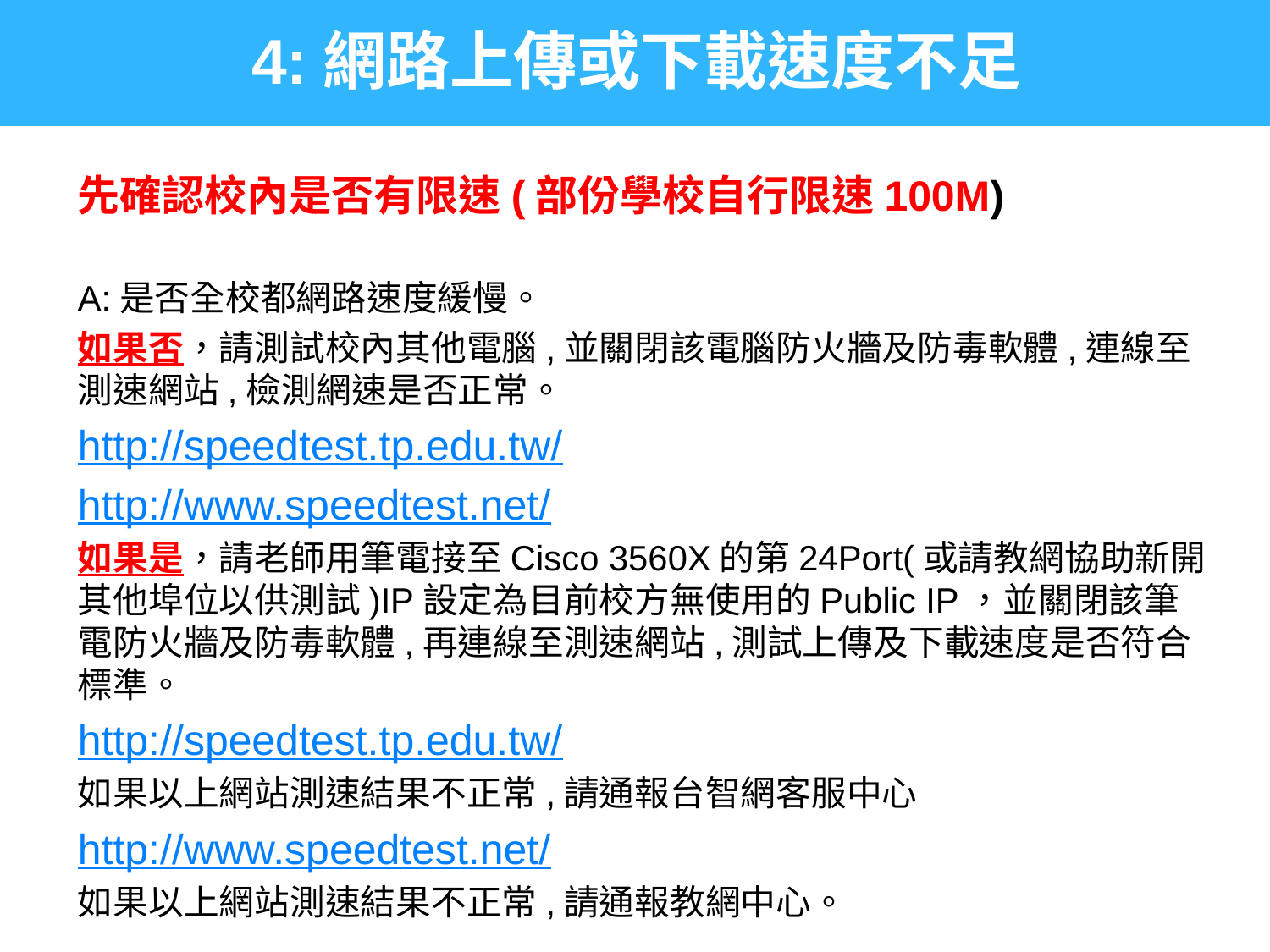

4:網路上傳或下載速度不足
先確認校內是否有限速(部份學校自行限速100M)

A:是否全校都網路速度緩慢。
如果否，請測試校內其他電腦,並關閉該電腦防火牆及防毒軟體,連線至測速網站,檢測網速是否正常。
http://speedtest.tp.edu.tw/
http://www.speedtest.net/
如果是，請老師用筆電接至Cisco 3560X的第24Port(或請教網協助新開其他埠位以供測試)IP設定為目前校方無使用的Public IP，並關閉該筆電防火牆及防毒軟體,再連線至測速網站,測試上傳及下載速度是否符合標準。
http://speedtest.tp.edu.tw/
如果以上網站測速結果不正常,請通報台智網客服中心
http://www.speedtest.net/
如果以上網站測速結果不正常,請通報教網中心。